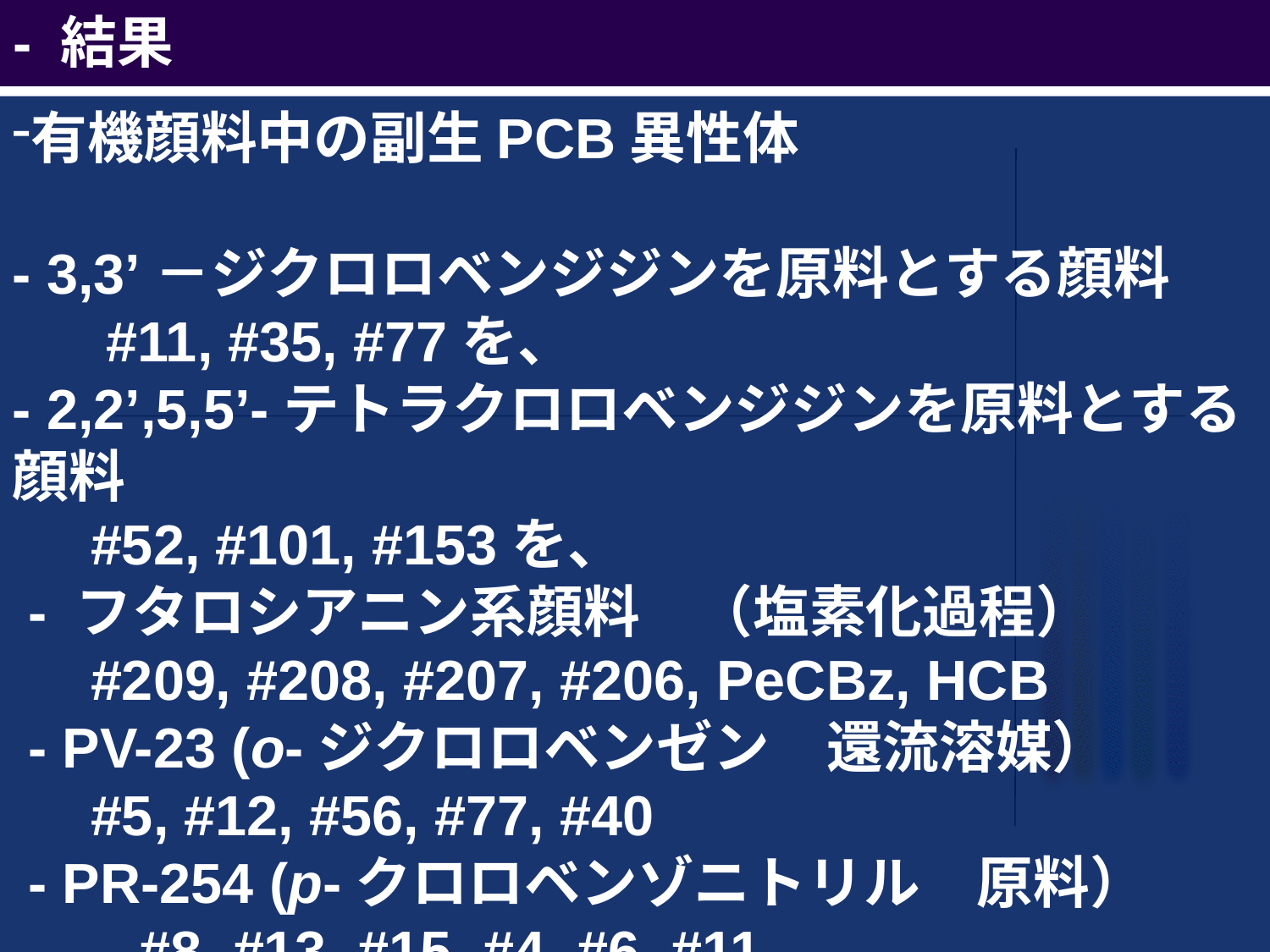

- 結果

有機顔料中の副生PCB異性体

- 3,3’－ジクロロベンジジンを原料とする顔料
      #11, #35, #77を、
- 2,2’,5,5’-テトラクロロベンジジンを原料とする顔料
     #52, #101, #153を、
 - フタロシアニン系顔料　（塩素化過程）
     #209, #208, #207, #206, PeCBz, HCB
 - PV-23 (o-ジクロロベンゼン　還流溶媒）
     #5, #12, #56, #77, #40
 - PR-254 (p-クロロベンゾニトリル　原料）
　　#8, #13, #15, #4, #6, #11